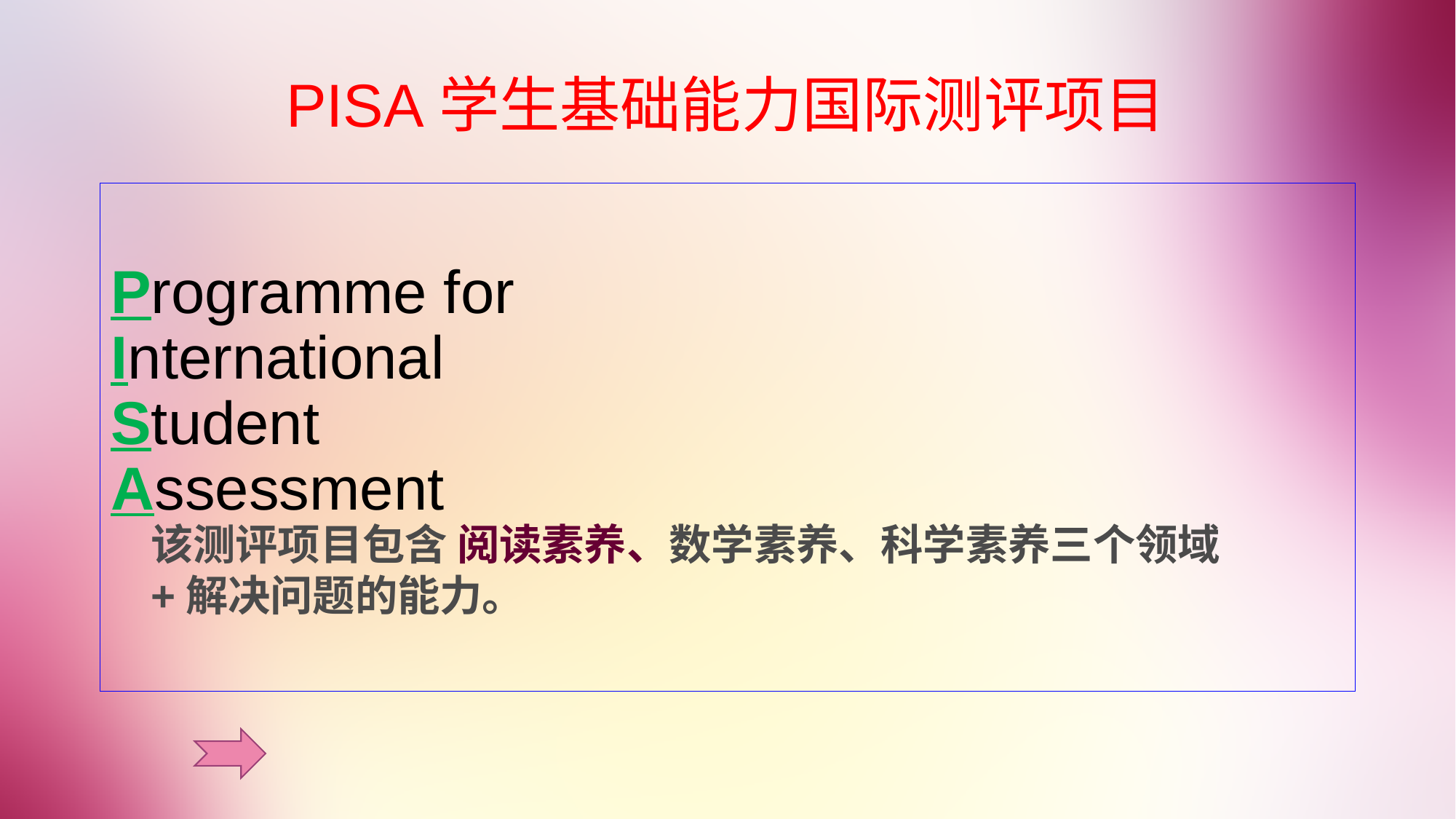

# PISA学生基础能力国际测评项目

Programme for
International
Student
Assessment

该测评项目包含 阅读素养、数学素养、科学素养三个领域+解决问题的能力。